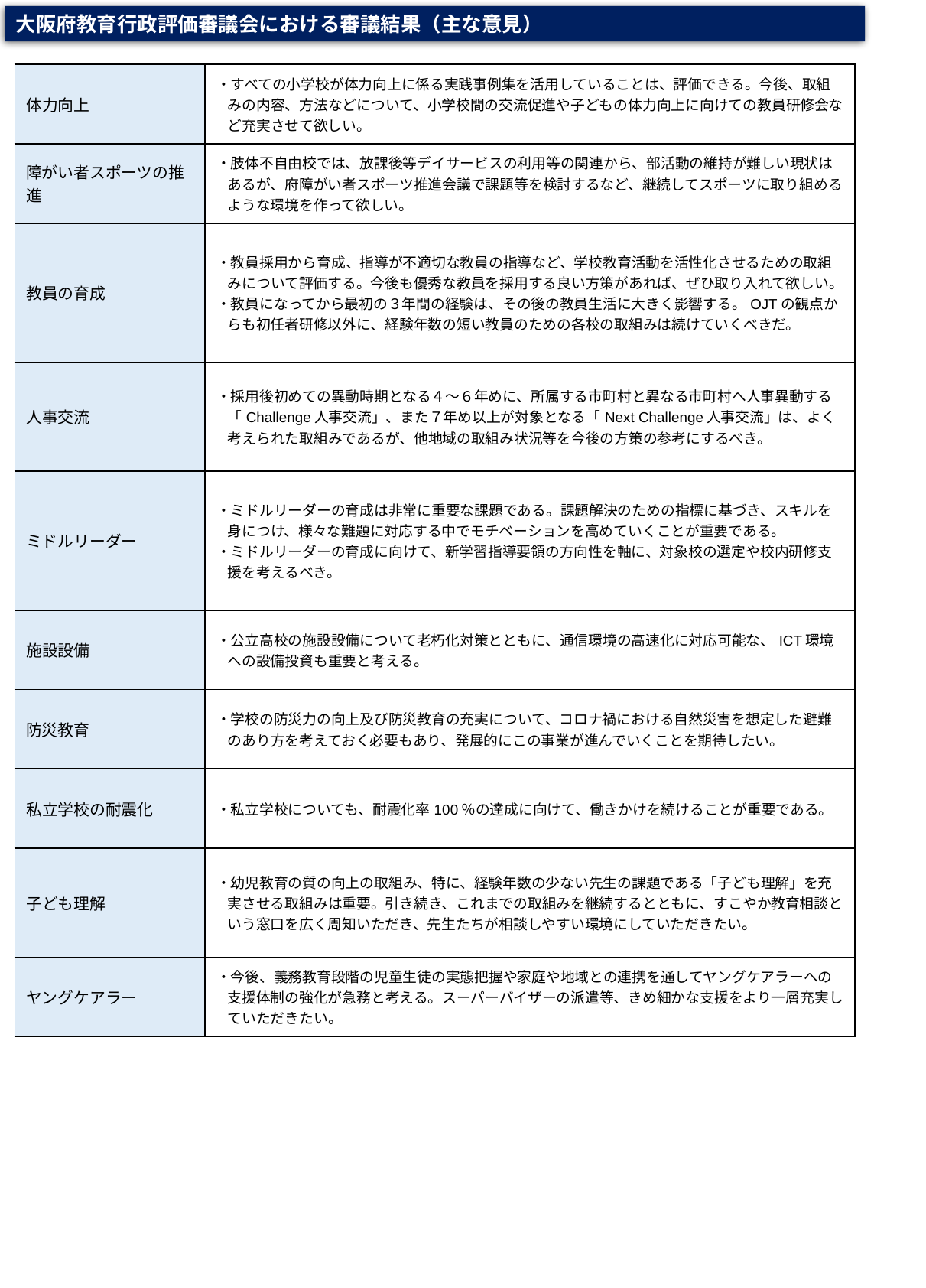

大阪府教育行政評価審議会における審議結果（主な意見）
| 体力向上 | ・すべての小学校が体力向上に係る実践事例集を活用していることは、評価できる。今後、取組みの内容、方法などについて、小学校間の交流促進や子どもの体力向上に向けての教員研修会など充実させて欲しい。 |
| --- | --- |
| 障がい者スポーツの推進 | ・肢体不自由校では、放課後等デイサービスの利用等の関連から、部活動の維持が難しい現状はあるが、府障がい者スポーツ推進会議で課題等を検討するなど、継続してスポーツに取り組めるような環境を作って欲しい。 |
| 教員の育成 | ・教員採用から育成、指導が不適切な教員の指導など、学校教育活動を活性化させるための取組みについて評価する。今後も優秀な教員を採用する良い方策があれば、ぜひ取り入れて欲しい。 ・教員になってから最初の３年間の経験は、その後の教員生活に大きく影響する。OJTの観点からも初任者研修以外に、経験年数の短い教員のための各校の取組みは続けていくべきだ。 |
| 人事交流 | ・採用後初めての異動時期となる４～６年めに、所属する市町村と異なる市町村へ人事異動する「Challenge人事交流」、また７年め以上が対象となる「Next Challenge人事交流」は、よく考えられた取組みであるが、他地域の取組み状況等を今後の方策の参考にするべき。 |
| ミドルリーダー | ・ミドルリーダーの育成は非常に重要な課題である。課題解決のための指標に基づき、スキルを身につけ、様々な難題に対応する中でモチベーションを高めていくことが重要である。 ・ミドルリーダーの育成に向けて、新学習指導要領の方向性を軸に、対象校の選定や校内研修支援を考えるべき。 |
| 施設設備 | ・公立高校の施設設備について老朽化対策とともに、通信環境の高速化に対応可能な、ICT環境への設備投資も重要と考える。 |
| 防災教育 | ・学校の防災力の向上及び防災教育の充実について、コロナ禍における自然災害を想定した避難のあり方を考えておく必要もあり、発展的にこの事業が進んでいくことを期待したい。 |
| 私立学校の耐震化 | ・私立学校についても、耐震化率100％の達成に向けて、働きかけを続けることが重要である。 |
| 子ども理解 | ・幼児教育の質の向上の取組み、特に、経験年数の少ない先生の課題である「子ども理解」を充実させる取組みは重要。引き続き、これまでの取組みを継続するとともに、すこやか教育相談という窓口を広く周知いただき、先生たちが相談しやすい環境にしていただきたい。 |
| ヤングケアラー | ・今後、義務教育段階の児童生徒の実態把握や家庭や地域との連携を通してヤングケアラーへの支援体制の強化が急務と考える。スーパーバイザーの派遣等、きめ細かな支援をより一層充実していただきたい。 |